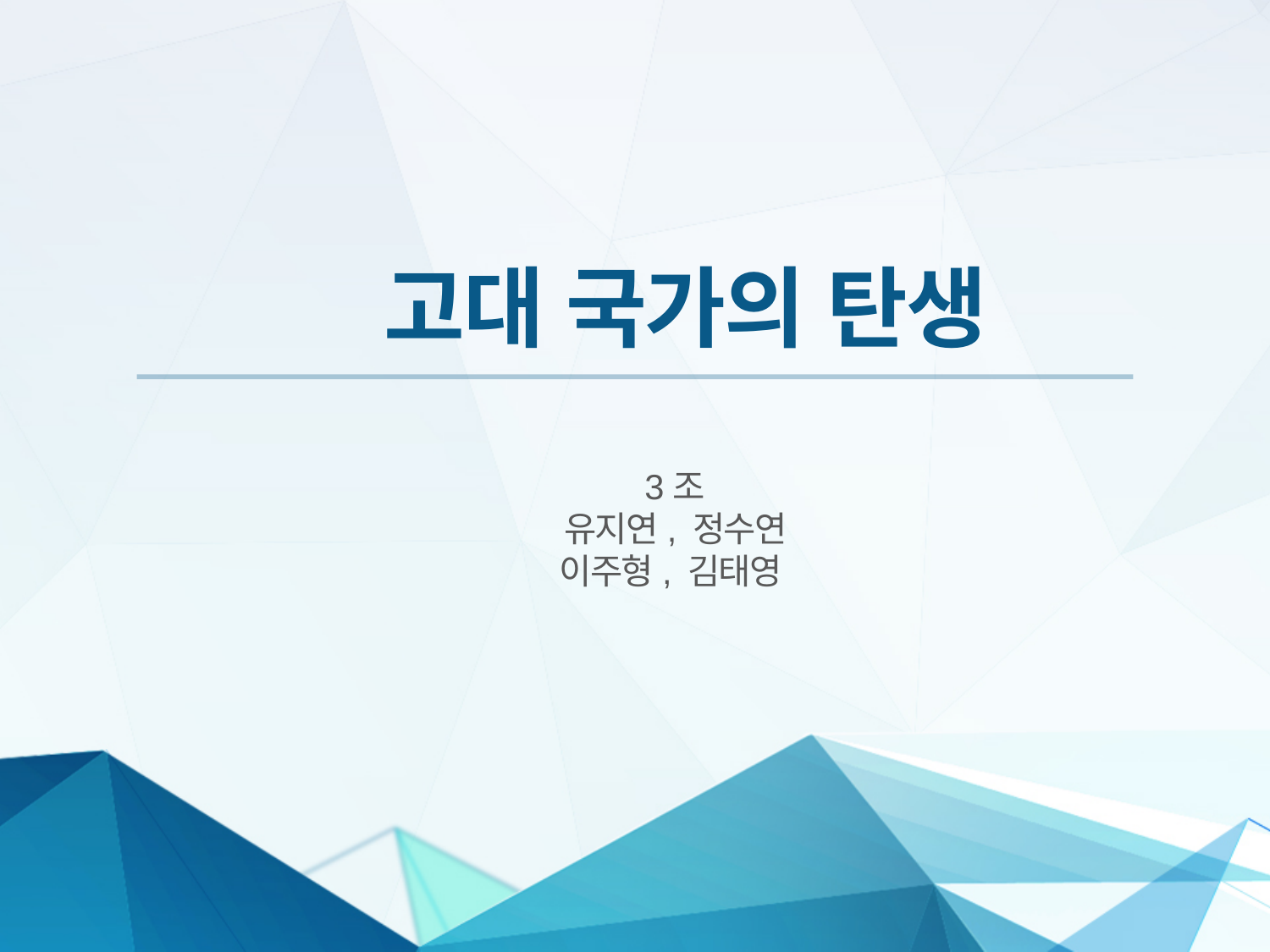

고대 국가의 탄생
3조
유지연, 정수연 이주형, 김태영